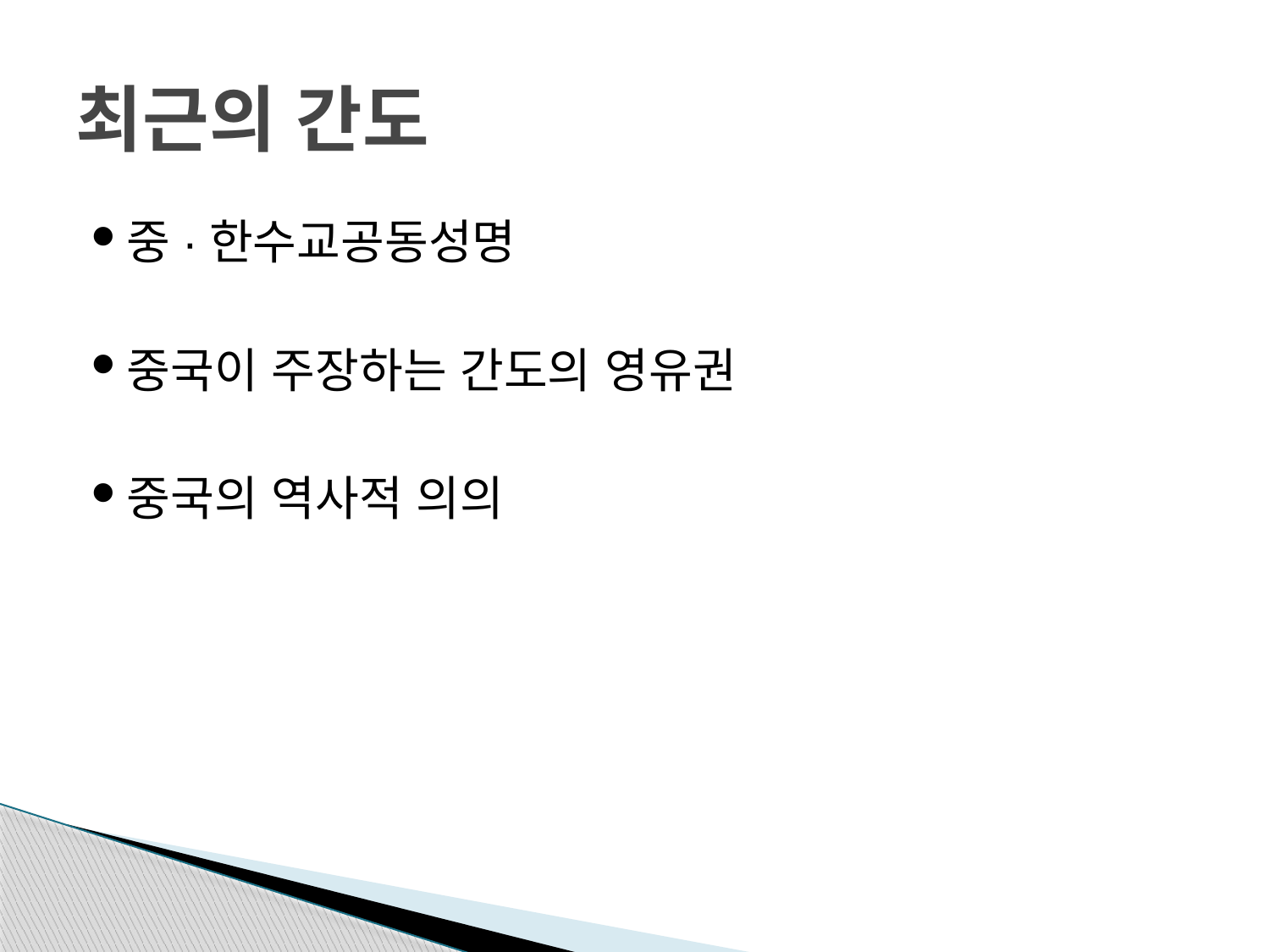

# 최근의 간도
중·한수교공동성명

중국이 주장하는 간도의 영유권

중국의 역사적 의의